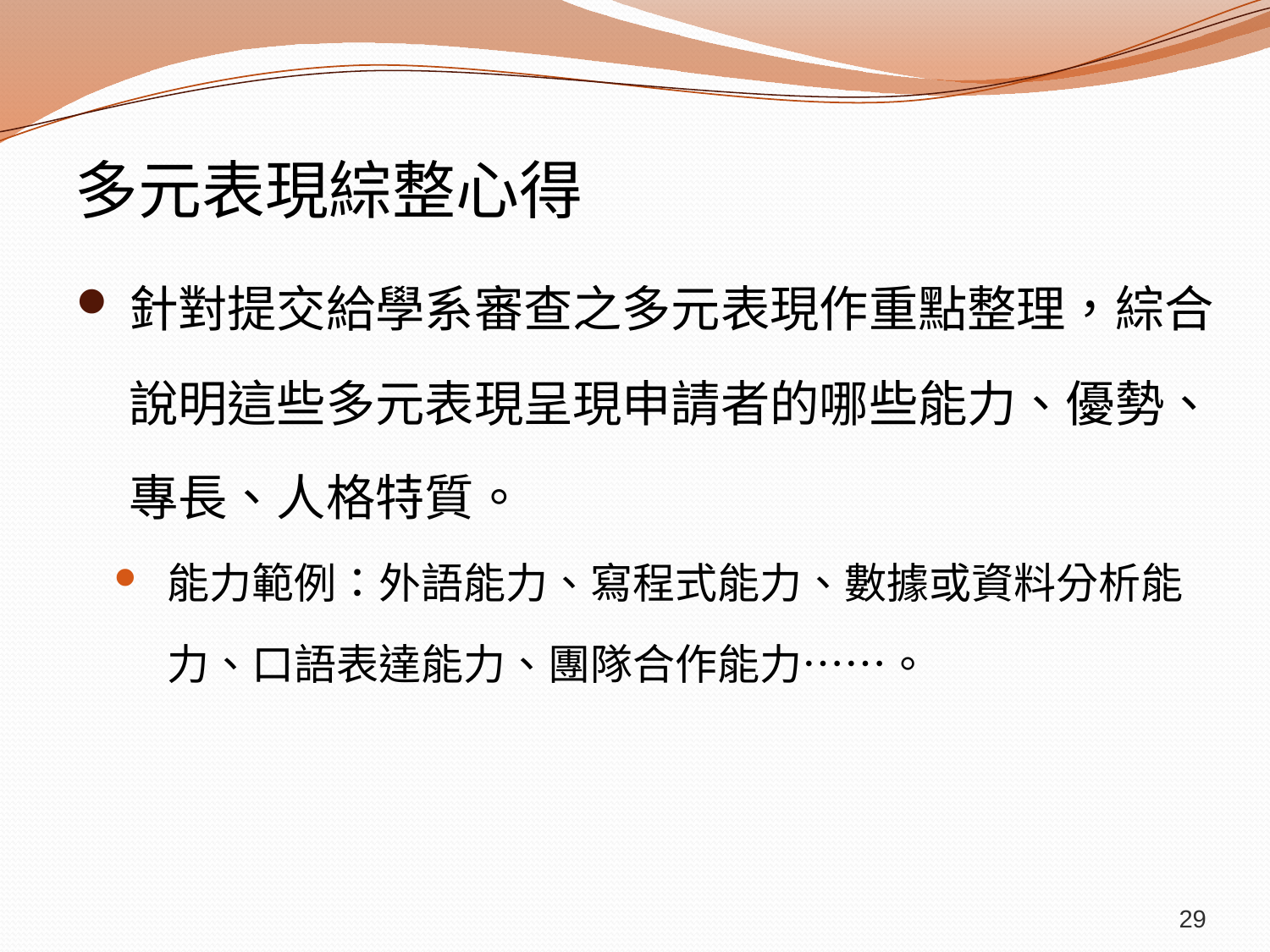

# 多元表現綜整心得
針對提交給學系審查之多元表現作重點整理，綜合說明這些多元表現呈現申請者的哪些能力、優勢、專長、人格特質。
能力範例：外語能力、寫程式能力、數據或資料分析能力、口語表達能力、團隊合作能力……。

29